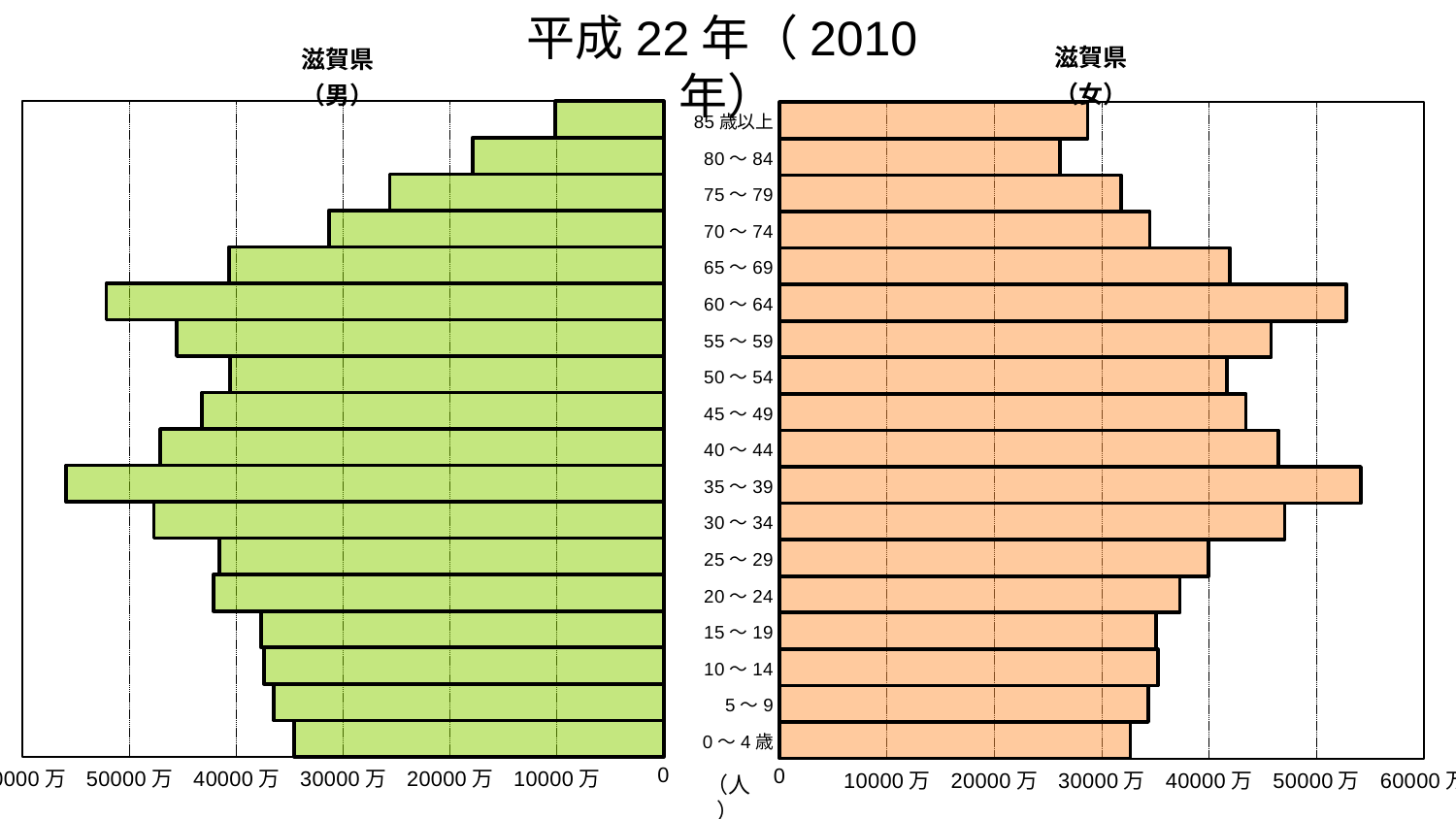

平成22年（2010年）

### Chart: 滋賀県
（女）

| Category | 滋賀県 |
|---|---|
| 0～4歳 | 32667.0 |
| 5～9 | 34358.0 |
| 10～14 | 35232.0 |
| 15～19 | 35089.0 |
| 20～24 | 37293.0 |
| 25～29 | 39943.0 |
| 30～34 | 47051.0 |
| 35～39 | 54164.0 |
| 40～44 | 46473.0 |
| 45～49 | 43447.0 |
| 50～54 | 41657.0 |
| 55～59 | 45798.0 |
| 60～64 | 52803.0 |
| 65～69 | 41973.0 |
| 70～74 | 34505.0 |
| 75～79 | 31808.0 |
| 80～84 | 26108.0 |
| 85歳以上 | 28712.0 |

### Chart: 滋賀県
（男）

| Category | 滋賀県 |
|---|---|
| 0～4歳 | 34582.0 |
| 5～9 | 36506.0 |
| 10～14 | 37408.0 |
| 15～19 | 37684.0 |
| 20～24 | 42151.0 |
| 25～29 | 41615.0 |
| 30～34 | 47724.0 |
| 35～39 | 55963.0 |
| 40～44 | 47134.0 |
| 45～49 | 43229.0 |
| 50～54 | 40604.0 |
| 55～59 | 45597.0 |
| 60～64 | 52164.0 |
| 65～69 | 40685.0 |
| 70～74 | 31336.0 |
| 75～79 | 25639.0 |
| 80～84 | 17882.0 |
| 85歳以上 | 10140.0 |
（人）